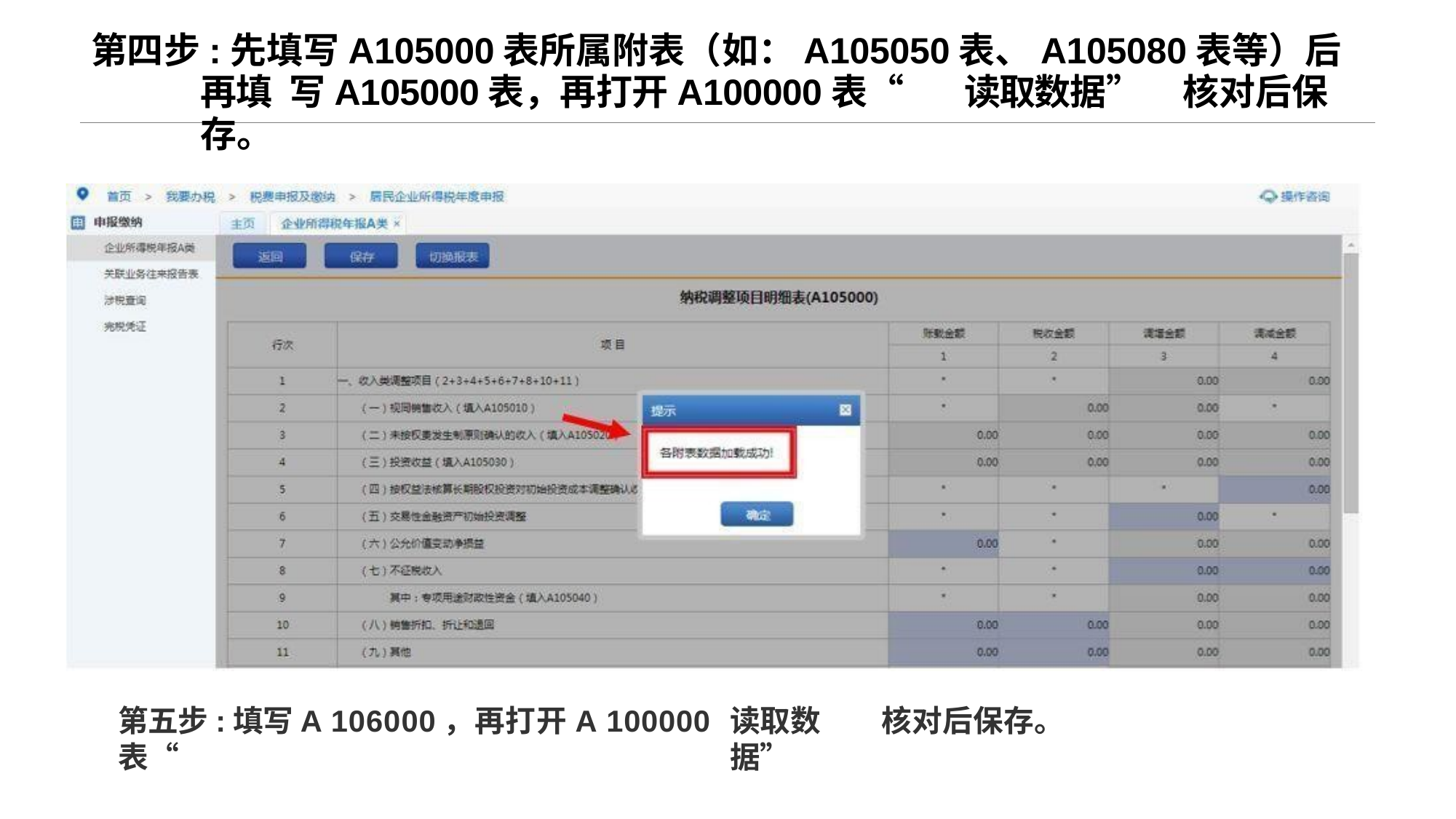

# 第四步:先填写A105000表所属附表（如：A105050表、A105080表等）后再填  写A105000表，再打开A100000表“	读取数据”	核对后保存。

第五步:填写A 106000，再打开A 100000表“
读取数据”
核对后保存。